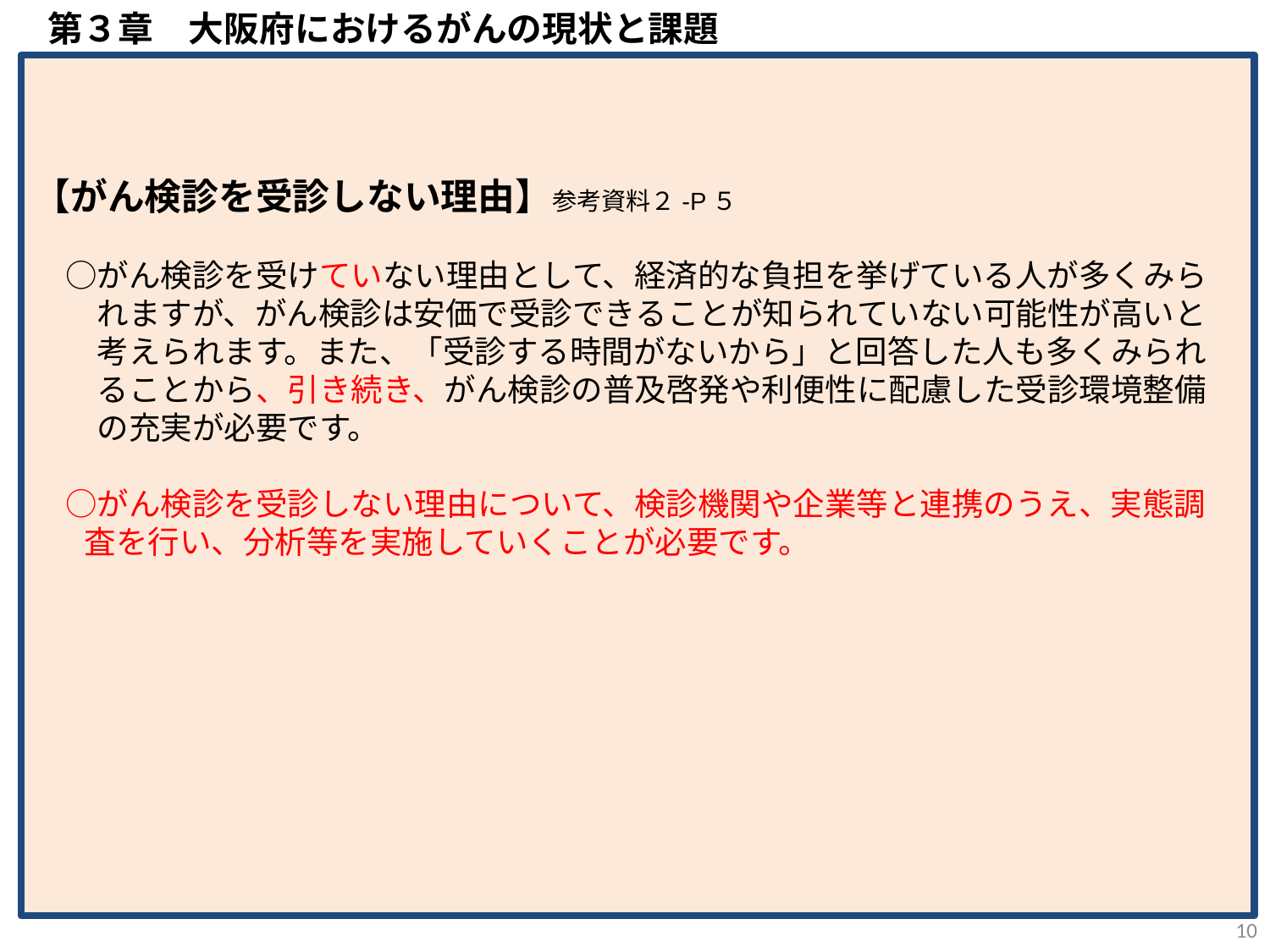

第３章　大阪府におけるがんの現状と課題

【がん検診を受診しない理由】参考資料２-P５

　○がん検診を受けていない理由として、経済的な負担を挙げている人が多くみら
　　れますが、がん検診は安価で受診できることが知られていない可能性が高いと
　　考えられます。また、「受診する時間がないから」と回答した人も多くみられ
　　ることから、引き続き、がん検診の普及啓発や利便性に配慮した受診環境整備
　　の充実が必要です。

　○がん検診を受診しない理由について、検診機関や企業等と連携のうえ、実態調
      査を行い、分析等を実施していくことが必要です。
10